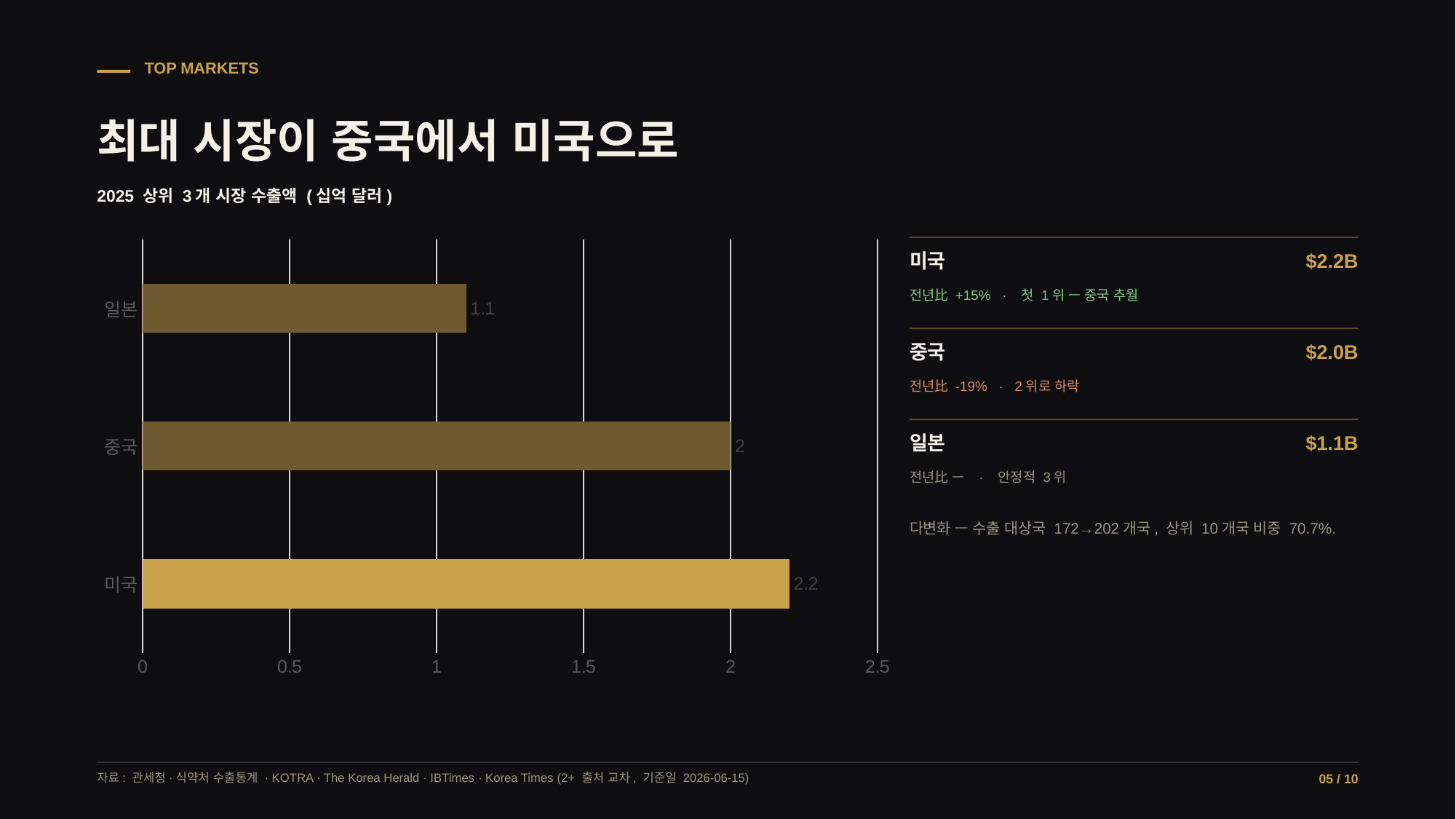

TOP MARKETS

최대 시장이 중국에서 미국으로
2025 상위 3개 시장 수출액 (십억 달러)

### Chart

| Category |  |
|---|---|
| 미국 | 2.2 |
| 중국 | 2.0 |
| 일본 | 1.1 |
미국
$2.2B
전년比 +15%   ·   첫 1위 — 중국 추월

중국
$2.0B
전년比 -19%   ·   2위로 하락

일본
$1.1B
전년比 —   ·   안정적 3위
다변화 — 수출 대상국 172→202개국, 상위 10개국 비중 70.7%.

자료: 관세청·식약처 수출통계 · KOTRA · The Korea Herald · IBTimes · Korea Times (2+ 출처 교차, 기준일 2026-06-15)
05 / 10